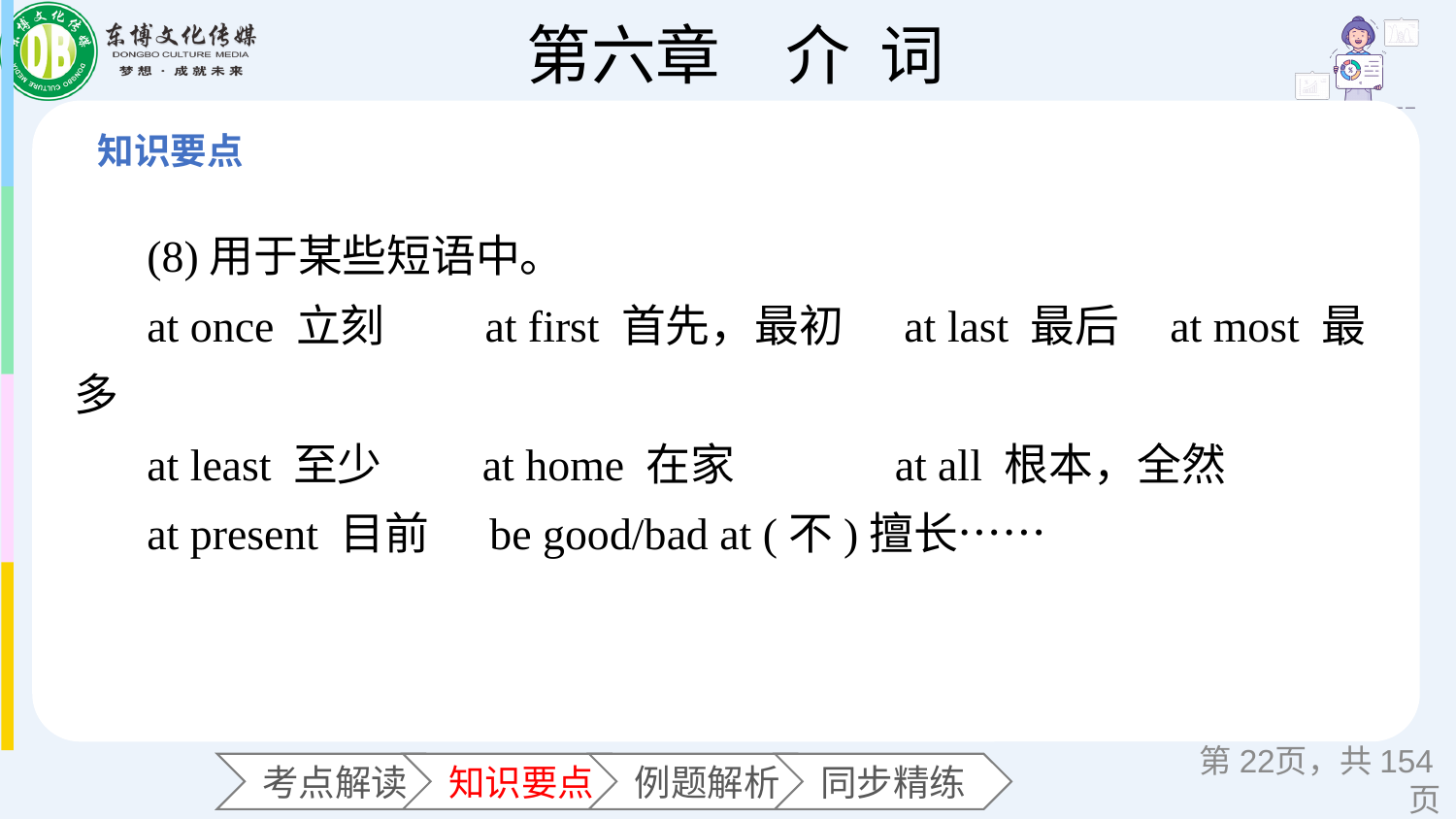

(8)用于某些短语中。
at once 立刻         at first 首先，最初     at last 最后    at most 最多
at least 至少         at home 在家               at all 根本，全然
at present 目前     be good/bad at (不)擅长……
第22页，共154页